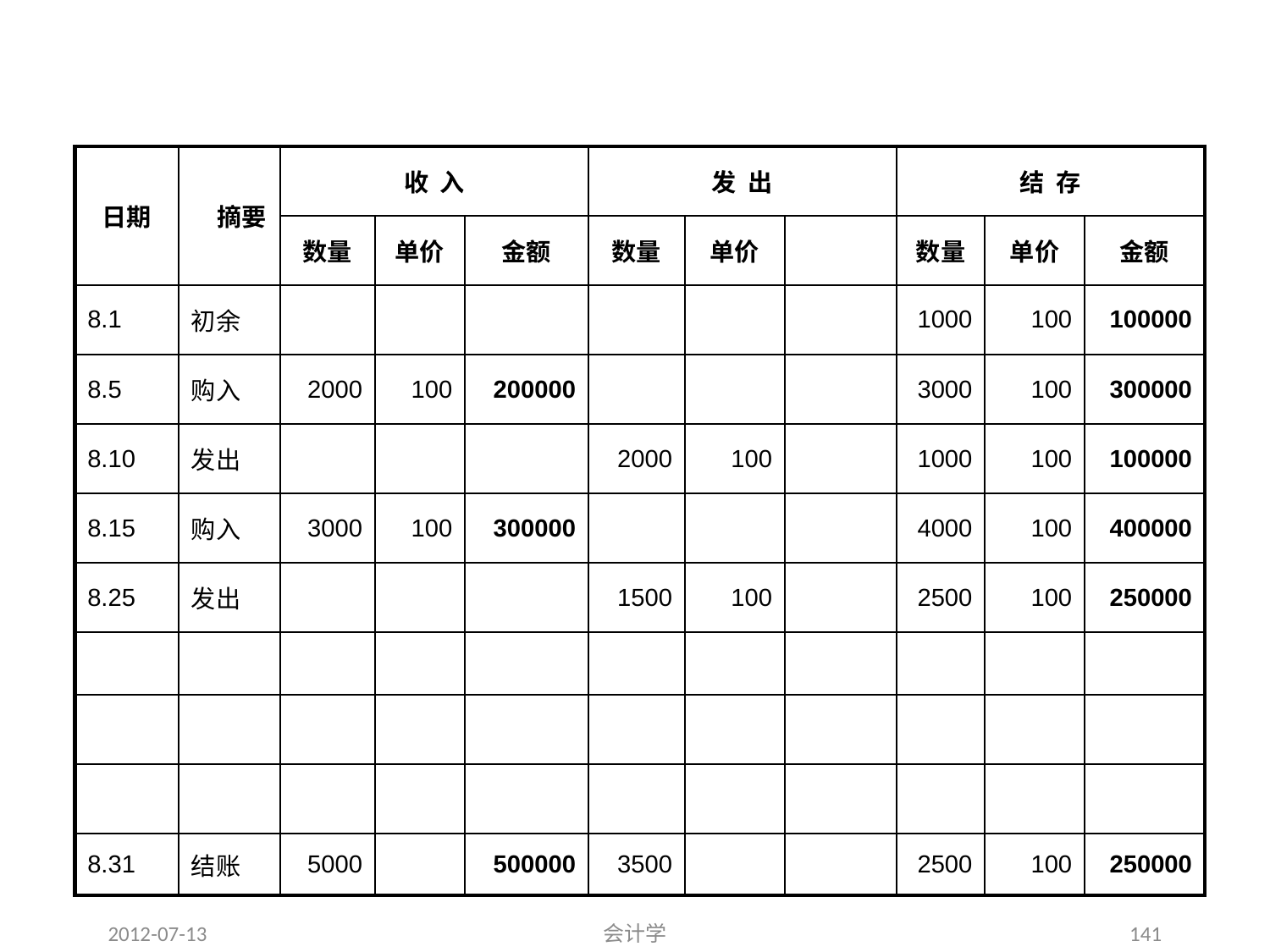

# 永续盘存制下账户的记账情况
| 日期 | 摘要 | 收 入 |  |  | 发 出 |  |  | 结 存 |  |  |
| --- | --- | --- | --- | --- | --- | --- | --- | --- | --- | --- |
|  |  | 数量 | 单价 | 金额 | 数量 | 单价 |  | 数量 | 单价 | 金额 |
| 8.1 | 初余 |  |  |  |  |  |  | 1000 | 100 | 100000 |
| 8.5 | 购入 | 2000 | 100 | 200000 |  |  |  | 3000 | 100 | 300000 |
| 8.10 | 发出 |  |  |  | 2000 | 100 |  | 1000 | 100 | 100000 |
| 8.15 | 购入 | 3000 | 100 | 300000 |  |  |  | 4000 | 100 | 400000 |
| 8.25 | 发出 |  |  |  | 1500 | 100 |  | 2500 | 100 | 250000 |
|  |  |  |  |  |  |  |  |  |  |  |
|  |  |  |  |  |  |  |  |  |  |  |
|  |  |  |  |  |  |  |  |  |  |  |
| 8.31 | 结账 | 5000 |  | 500000 | 3500 |  |  | 2500 | 100 | 250000 |
2012-07-13
会计学
141